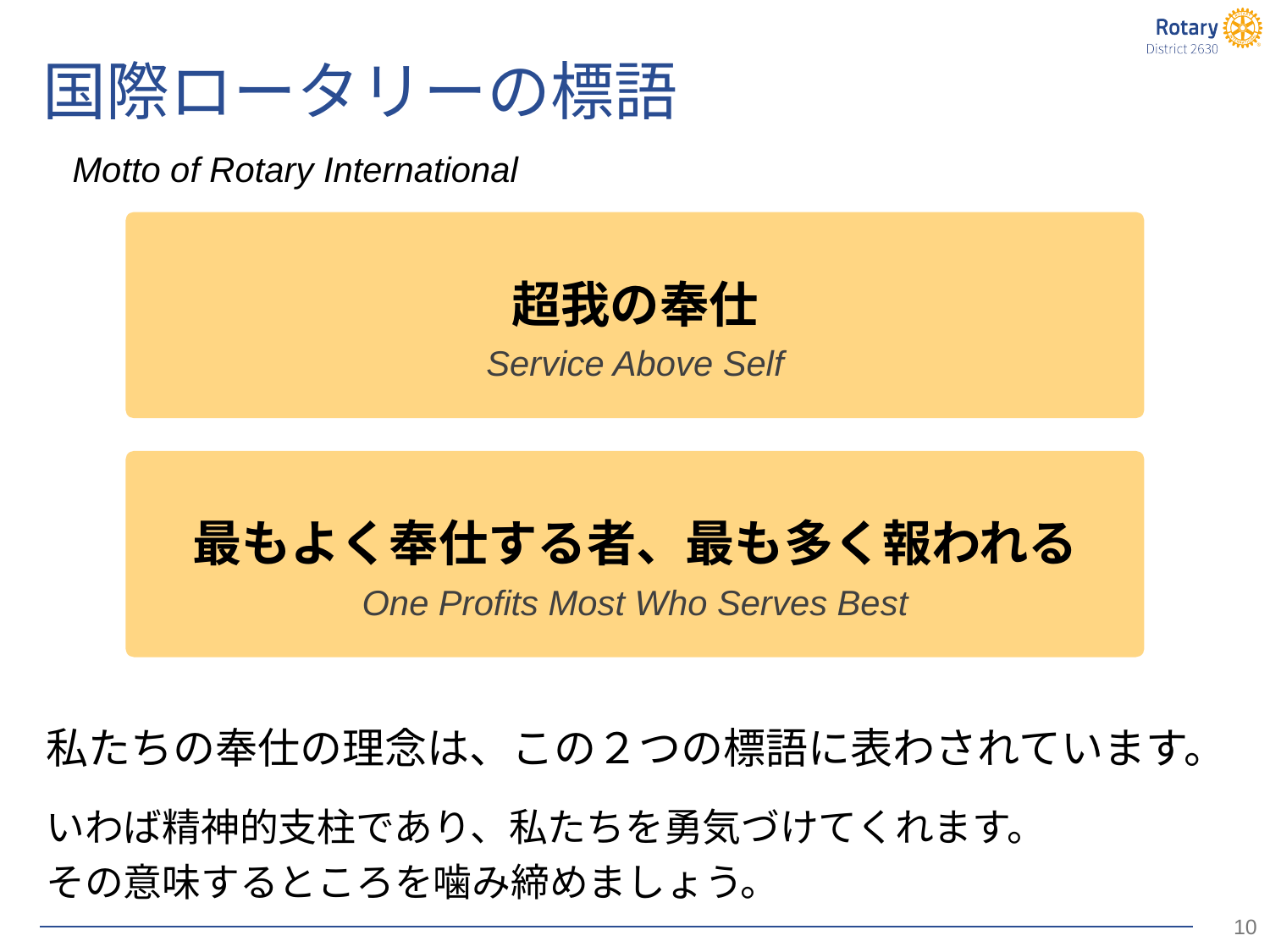

# 国際ロータリーの標語
Motto of Rotary International
超我の奉仕
Service Above Self
最もよく奉仕する者、最も多く報われる
One Profits Most Who Serves Best
私たちの奉仕の理念は、この２つの標語に表わされています。
いわば精神的支柱であり、私たちを勇気づけてくれます。
その意味するところを噛み締めましょう。
10